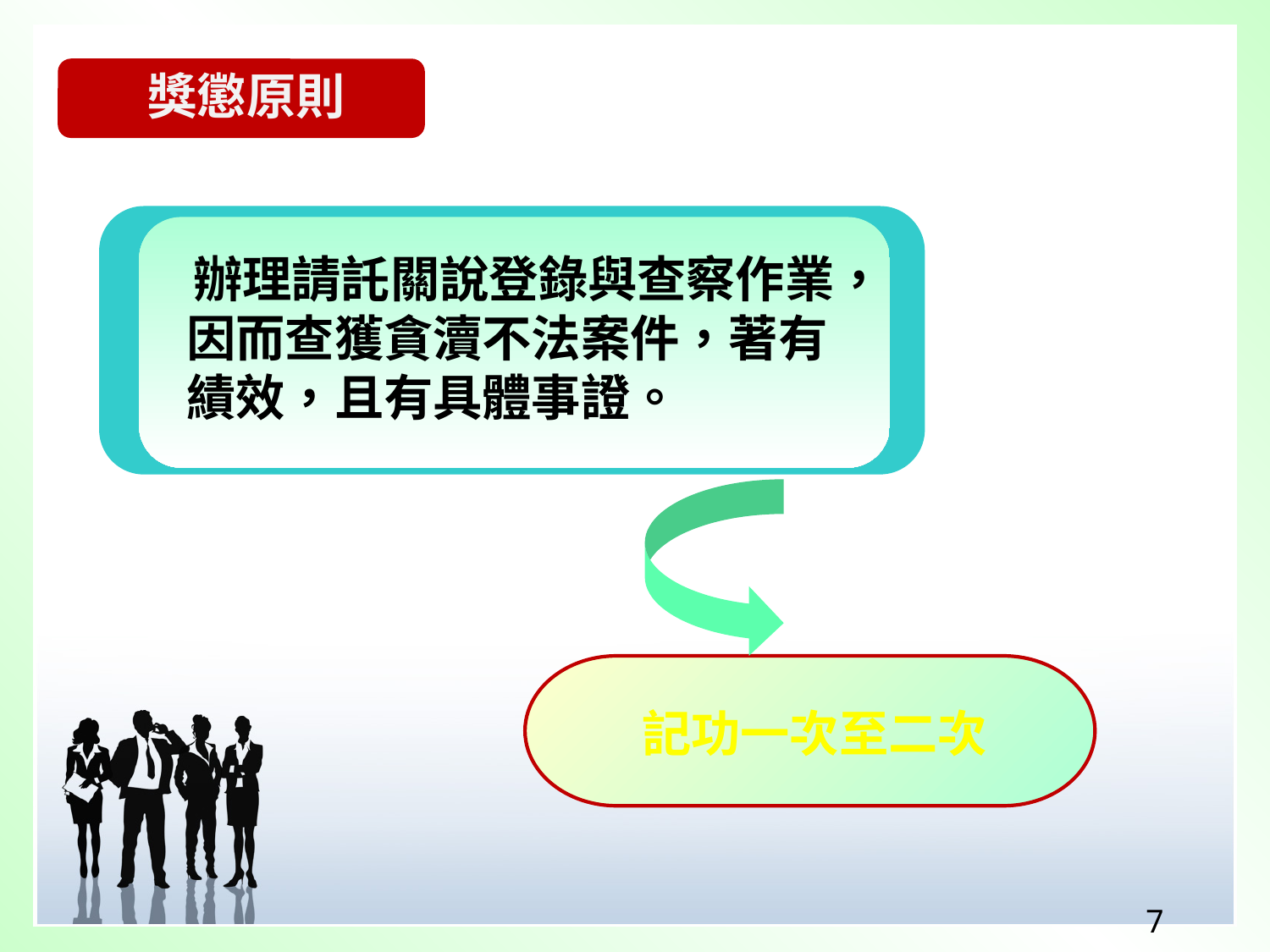

獎懲原則

   辦理請託關說登錄與查察作業，因而查獲貪瀆不法案件，著有績效，且有具體事證。

記功一次至二次
                                     7